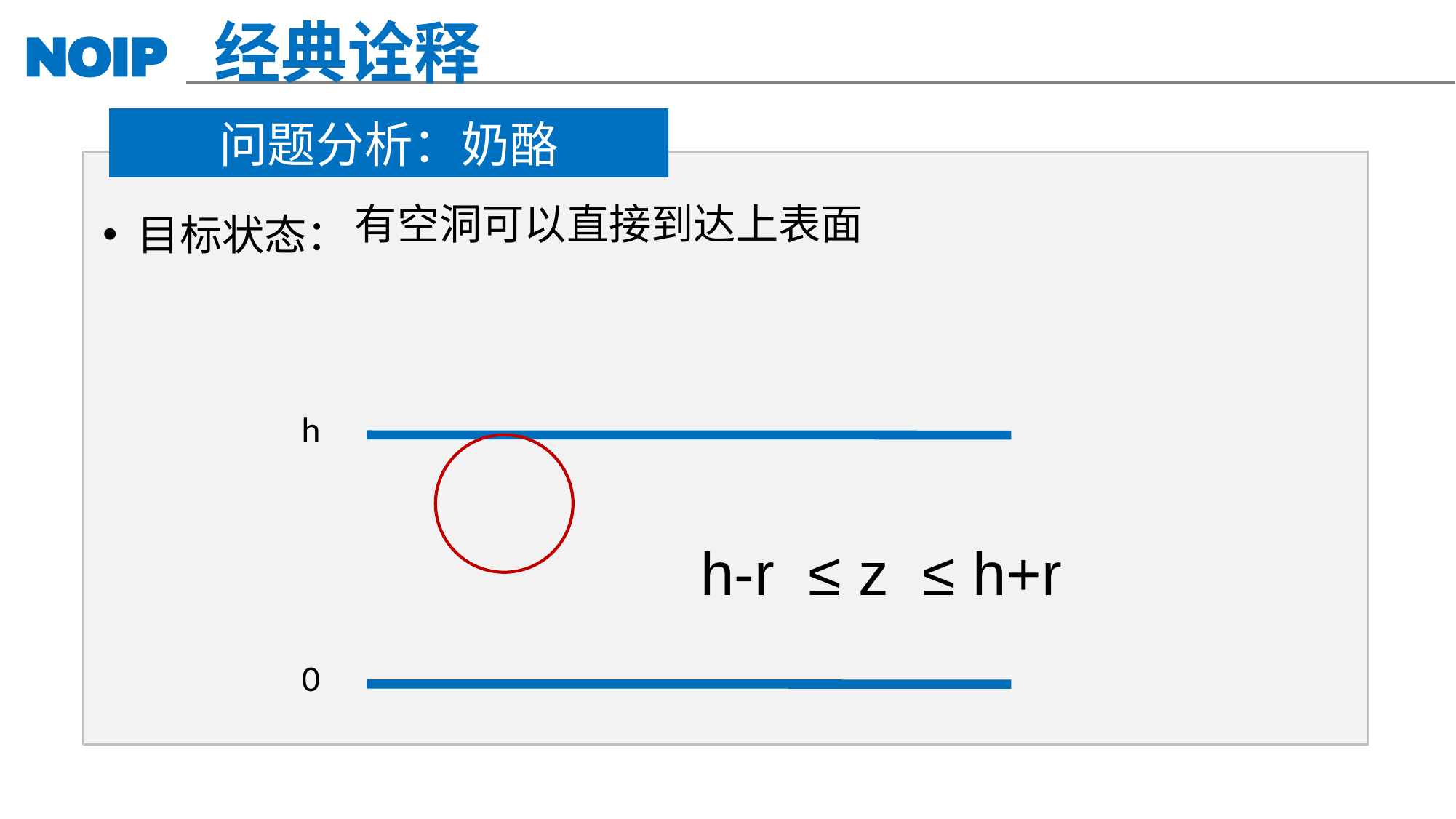

经典诠释
问题分析：奶酪

 目标状态：
有空洞可以直接到达上表面
h

h-r  ≤ z  ≤ h+r
0